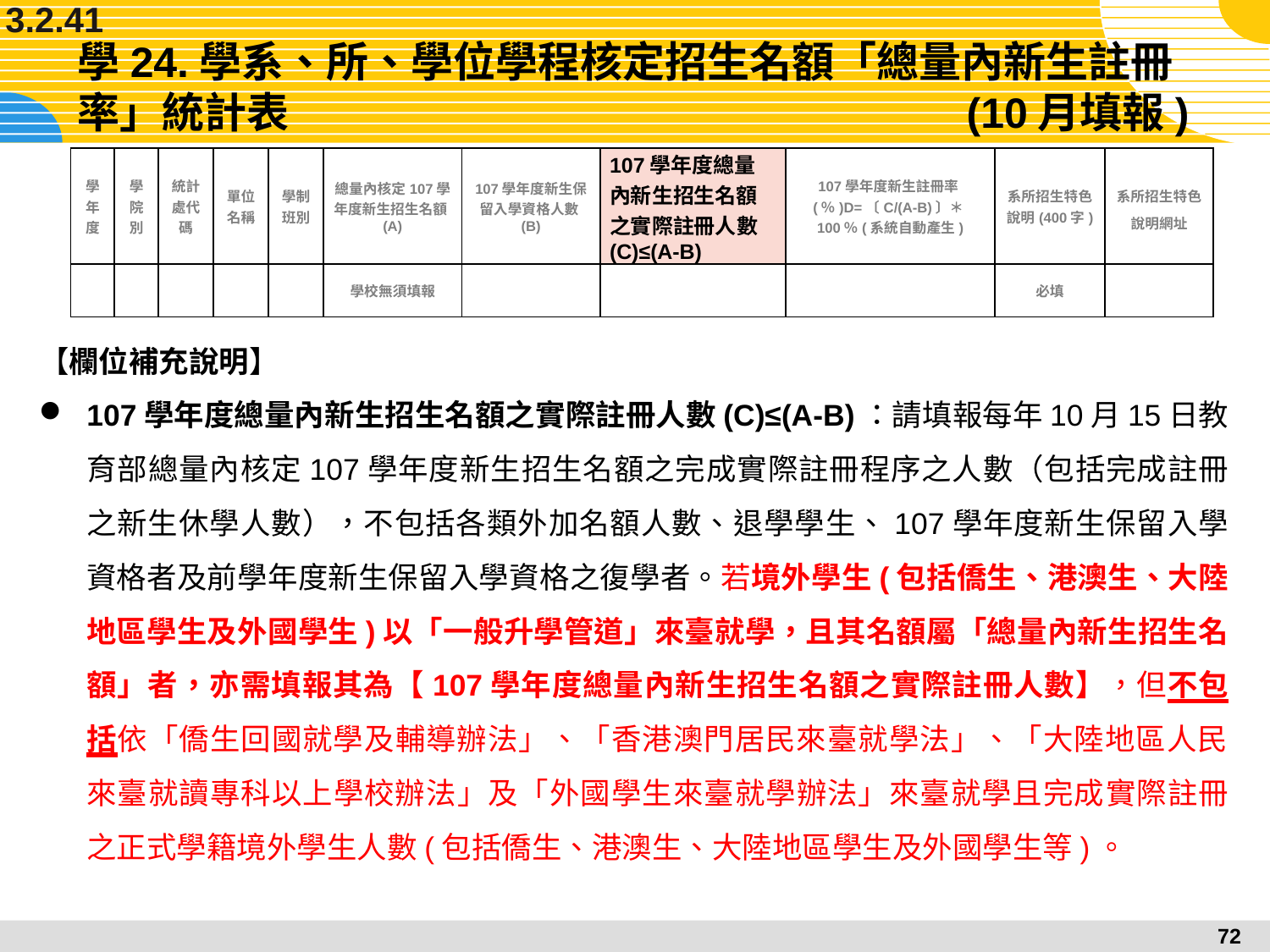

3.2.41
# 學24.學系、所、學位學程核定招生名額「總量內新生註冊率」統計表						(10月填報)
| 學年度 | 學院別 | 統計處代碼 | 單位名稱 | 學制班別 | 總量內核定107學年度新生招生名額(A) | 107學年度新生保留入學資格人數(B) | 107學年度總量內新生招生名額之實際註冊人數(C)≤(A-B) | 107學年度新生註冊率(％)D=〔C/(A-B)〕＊100％(系統自動產生) | 系所招生特色說明(400字) | 系所招生特色說明網址 |
| --- | --- | --- | --- | --- | --- | --- | --- | --- | --- | --- |
|  |  |  |  |  | 學校無須填報 |  |  |  | 必填 |  |
【欄位補充說明】
107學年度總量內新生招生名額之實際註冊人數(C)≤(A-B)：請填報每年10月15日教育部總量內核定107學年度新生招生名額之完成實際註冊程序之人數（包括完成註冊之新生休學人數），不包括各類外加名額人數、退學學生、107學年度新生保留入學資格者及前學年度新生保留入學資格之復學者。若境外學生(包括僑生、港澳生、大陸地區學生及外國學生)以「一般升學管道」來臺就學，且其名額屬「總量內新生招生名額」者，亦需填報其為【107學年度總量內新生招生名額之實際註冊人數】，但不包括依「僑生回國就學及輔導辦法」、「香港澳門居民來臺就學法」、「大陸地區人民來臺就讀專科以上學校辦法」及「外國學生來臺就學辦法」來臺就學且完成實際註冊之正式學籍境外學生人數(包括僑生、港澳生、大陸地區學生及外國學生等)。